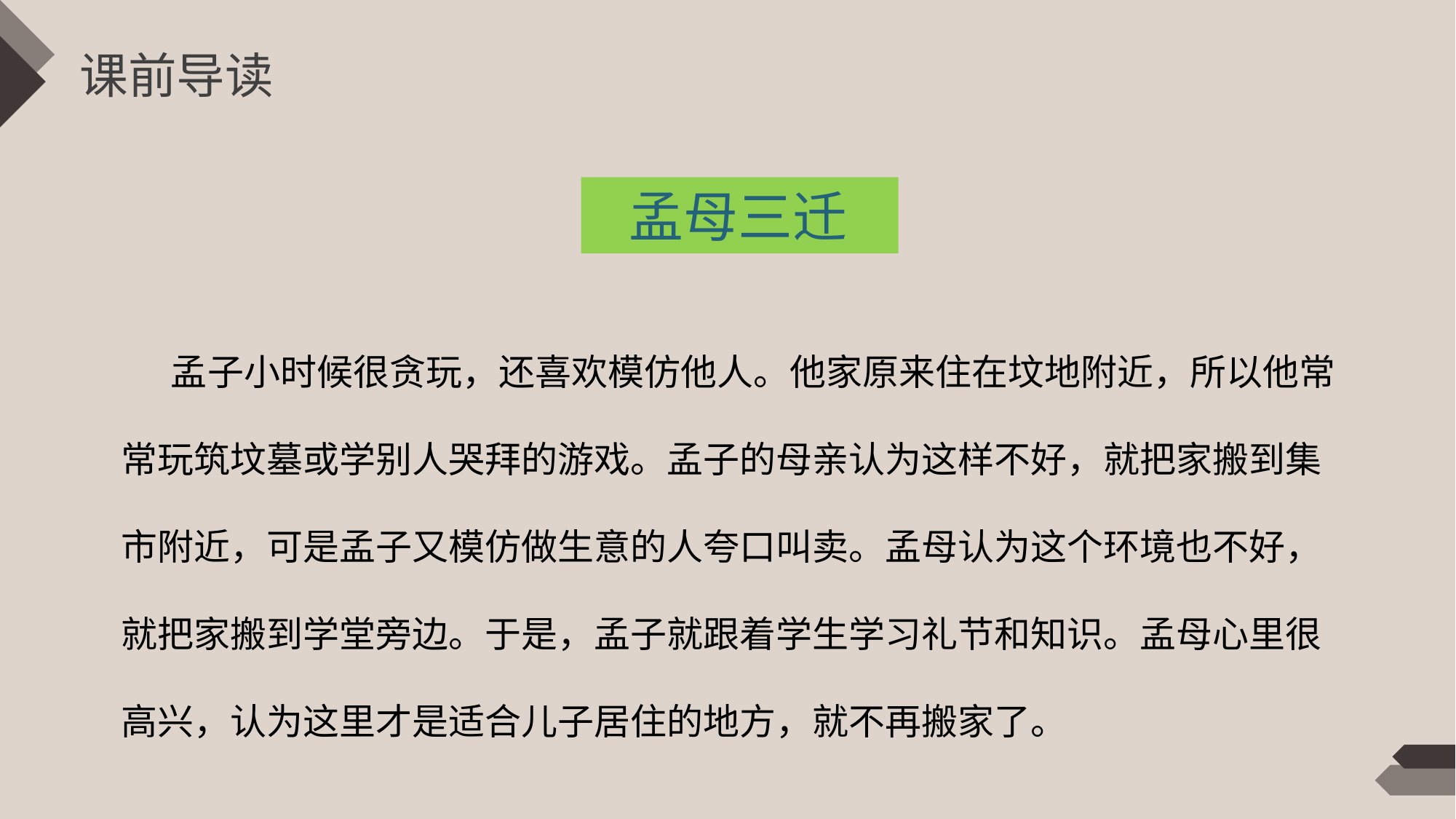

课前导读
  孟母三迁
     孟子小时候很贪玩，还喜欢模仿他人。他家原来住在坟地附近，所以他常常玩筑坟墓或学别人哭拜的游戏。孟子的母亲认为这样不好，就把家搬到集市附近，可是孟子又模仿做生意的人夸口叫卖。孟母认为这个环境也不好，就把家搬到学堂旁边。于是，孟子就跟着学生学习礼节和知识。孟母心里很高兴，认为这里才是适合儿子居住的地方，就不再搬家了。